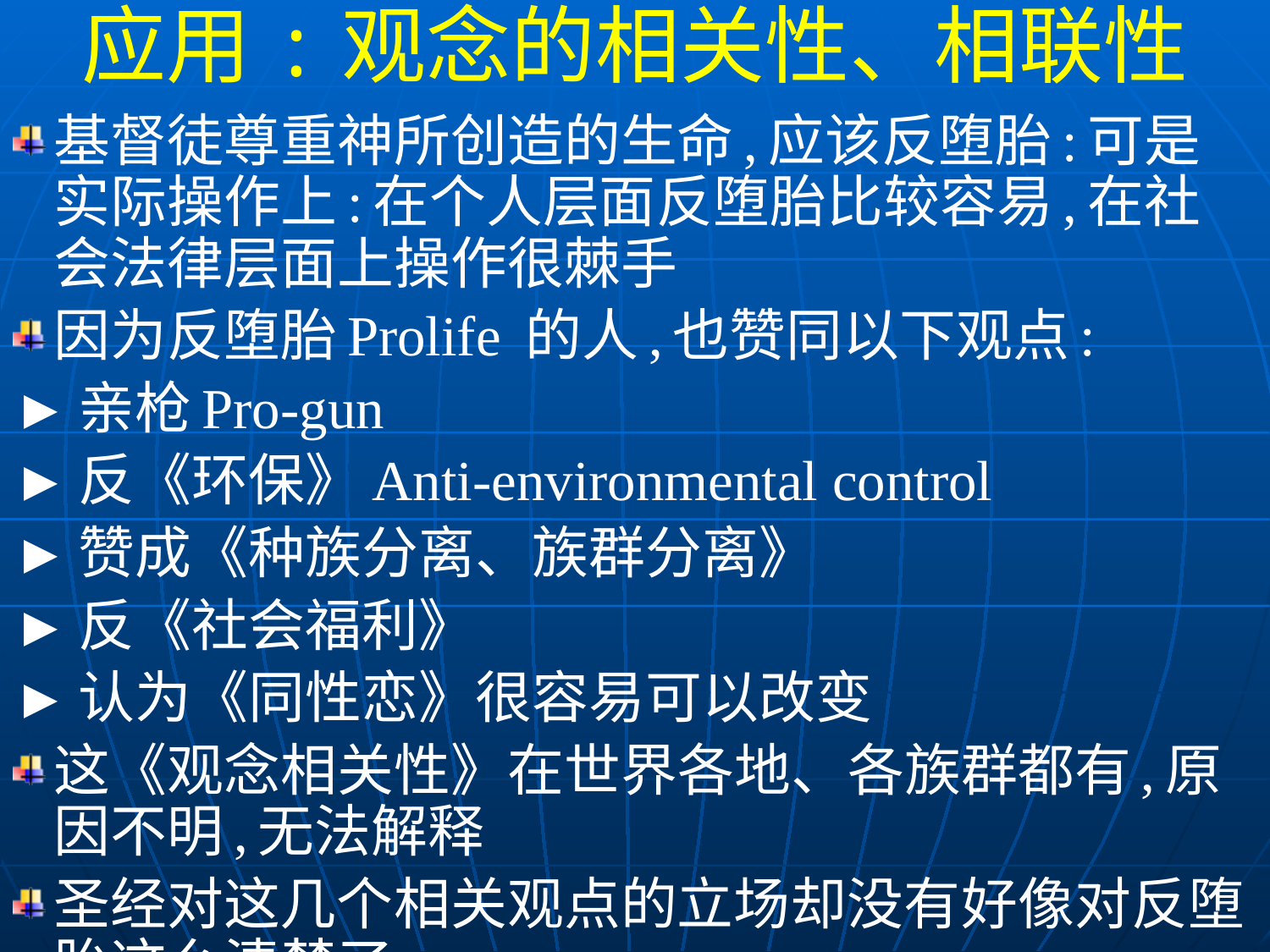

应用:观念的相关性、相联性
基督徒尊重神所创造的生命,应该反堕胎:可是实际操作上:在个人层面反堕胎比较容易,在社会法律层面上操作很棘手
因为反堕胎Prolife 的人,也赞同以下观点:
►亲枪Pro-gun
►反《环保》Anti-environmental control
►赞成《种族分离、族群分离》
►反《社会福利》
►认为《同性恋》很容易可以改变
这《观念相关性》在世界各地、各族群都有,原因不明,无法解释
圣经对这几个相关观点的立场却没有好像对反堕胎这么清楚了